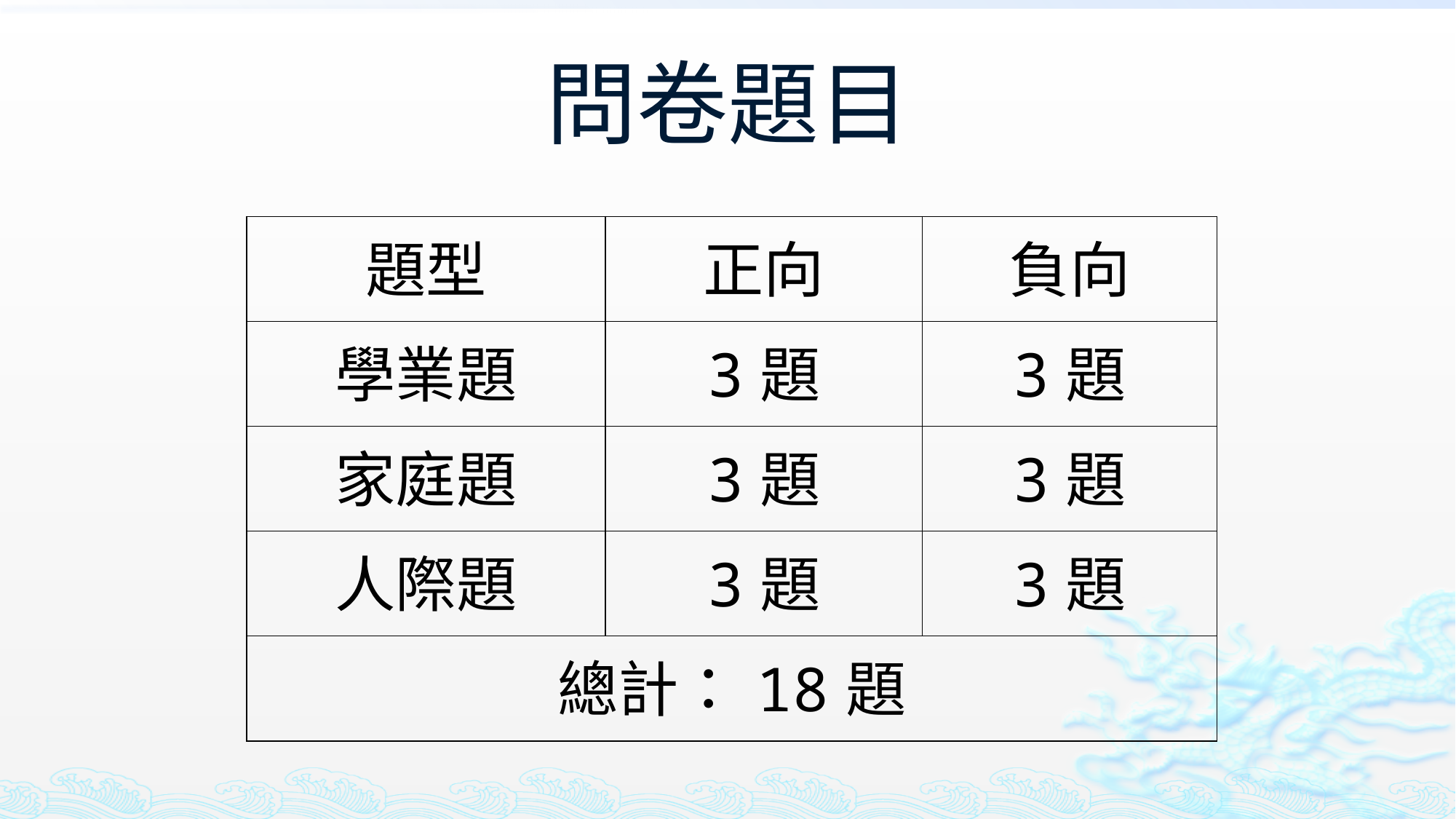

# 問卷題目

| 題型 | 正向 | 負向 |
| --- | --- | --- |
| 學業題 | 3題 | 3題 |
| 家庭題 | 3題 | 3題 |
| 人際題 | 3題 | 3題 |
| 總計：18題 |  |  |